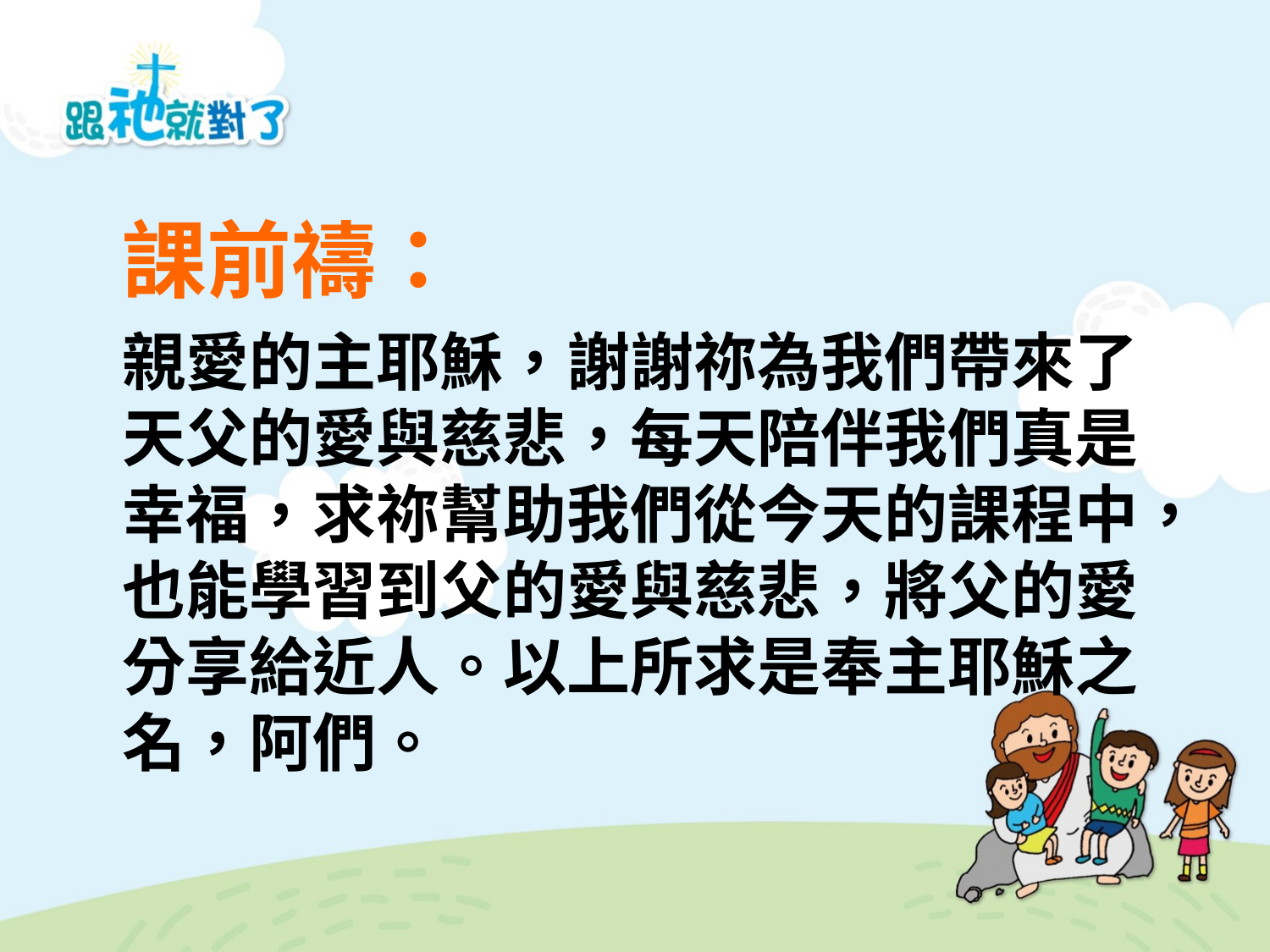

課前禱：
親愛的主耶穌，謝謝祢為我們帶來了天父的愛與慈悲，每天陪伴我們真是幸福，求祢幫助我們從今天的課程中，也能學習到父的愛與慈悲，將父的愛分享給近人。以上所求是奉主耶穌之名，阿們。